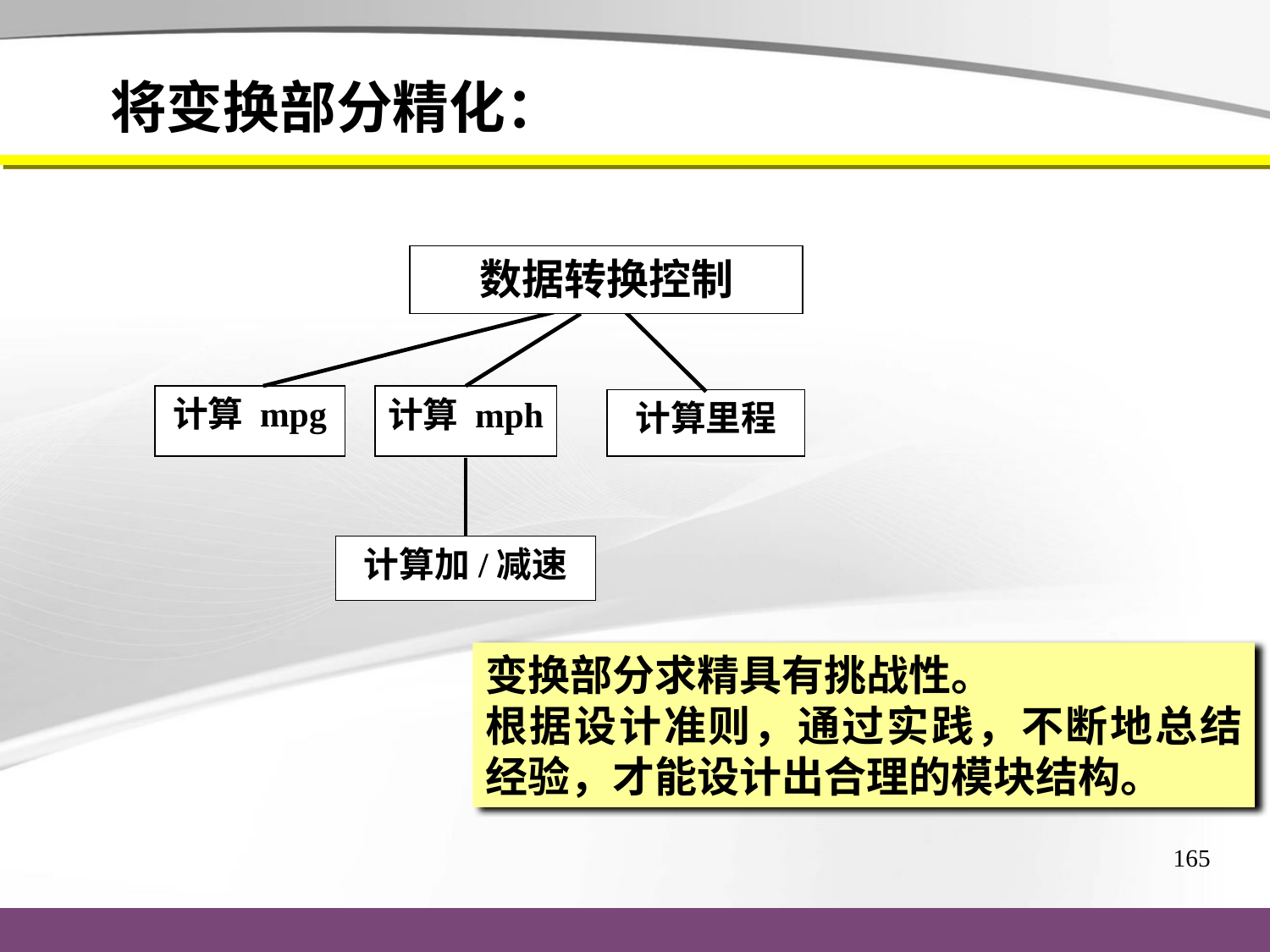

# 将变换部分精化：
数据转换控制

计算 mpg
计算 mph
计算里程

计算加/减速
变换部分求精具有挑战性。
根据设计准则，通过实践，不断地总结经验，才能设计出合理的模块结构。
165